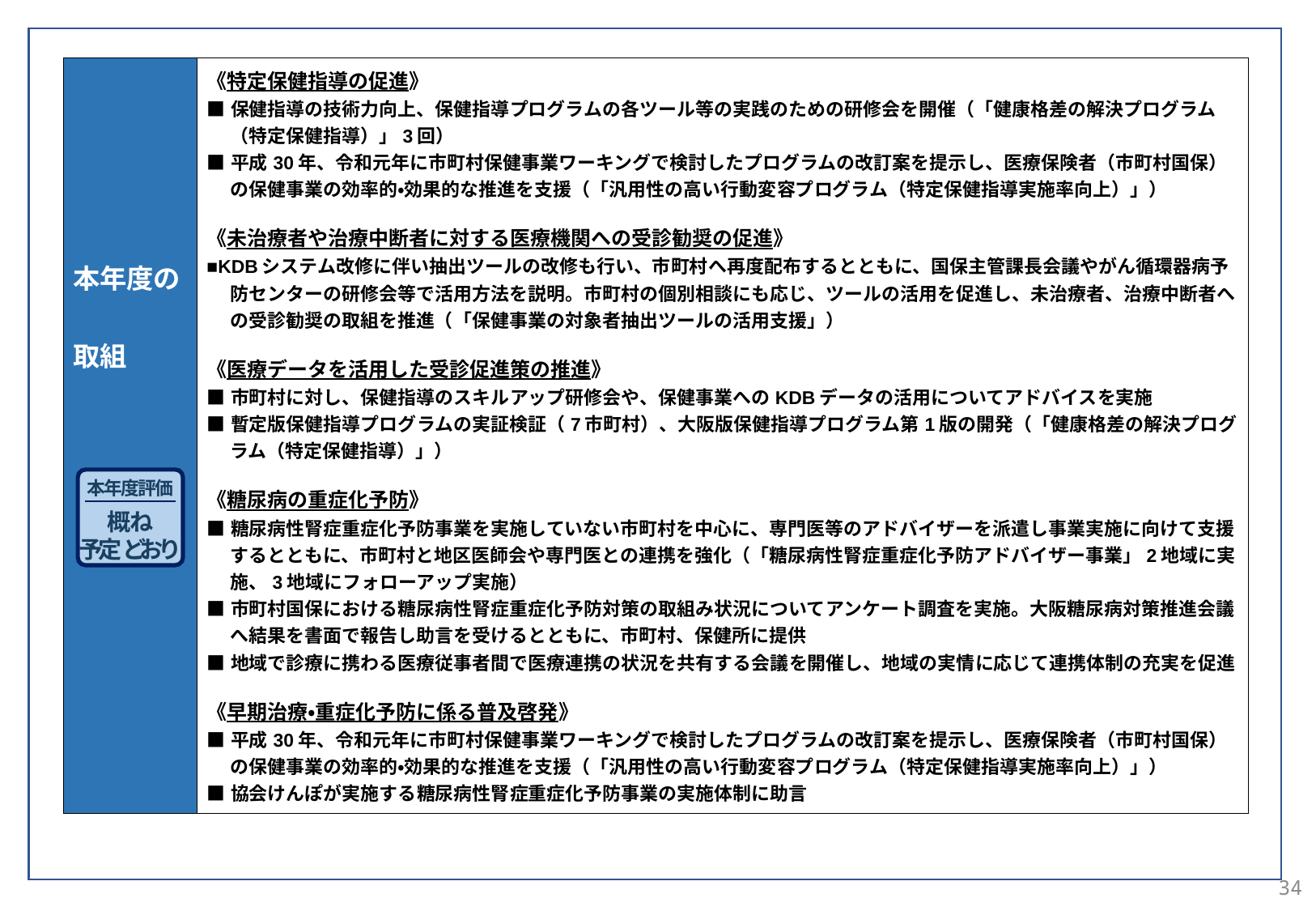

| 本年度の 取組 | 《特定保健指導の促進》 ■保健指導の技術力向上、保健指導プログラムの各ツール等の実践のための研修会を開催（「健康格差の解決プログラム（特定保健指導）」3回） ■平成30年、令和元年に市町村保健事業ワーキングで検討したプログラムの改訂案を提示し、医療保険者（市町村国保）の保健事業の効率的・効果的な推進を支援（「汎用性の高い行動変容プログラム（特定保健指導実施率向上）」） 《未治療者や治療中断者に対する医療機関への受診勧奨の促進》 ■KDBシステム改修に伴い抽出ツールの改修も行い、市町村へ再度配布するとともに、国保主管課長会議やがん循環器病予防センターの研修会等で活用方法を説明。市町村の個別相談にも応じ、ツールの活用を促進し、未治療者、治療中断者への受診勧奨の取組を推進（「保健事業の対象者抽出ツールの活用支援」） 《医療データを活用した受診促進策の推進》 ■市町村に対し、保健指導のスキルアップ研修会や、保健事業へのKDBデータの活用についてアドバイスを実施 ■暫定版保健指導プログラムの実証検証（7市町村）、大阪版保健指導プログラム第1版の開発（「健康格差の解決プログラム（特定保健指導）」） 《糖尿病の重症化予防》 ■糖尿病性腎症重症化予防事業を実施していない市町村を中心に、専門医等のアドバイザーを派遣し事業実施に向けて支援するとともに、市町村と地区医師会や専門医との連携を強化（「糖尿病性腎症重症化予防アドバイザー事業」2地域に実施、3地域にフォローアップ実施） ■市町村国保における糖尿病性腎症重症化予防対策の取組み状況についてアンケート調査を実施。大阪糖尿病対策推進会議へ結果を書面で報告し助言を受けるとともに、市町村、保健所に提供 ■地域で診療に携わる医療従事者間で医療連携の状況を共有する会議を開催し、地域の実情に応じて連携体制の充実を促進 《早期治療・重症化予防に係る普及啓発》 ■平成30年、令和元年に市町村保健事業ワーキングで検討したプログラムの改訂案を提示し、医療保険者（市町村国保）の保健事業の効率的・効果的な推進を支援（「汎用性の高い行動変容プログラム（特定保健指導実施率向上）」） ■協会けんぽが実施する糖尿病性腎症重症化予防事業の実施体制に助言 |
| --- | --- |
本年度評価

概ね
予定どおり
34